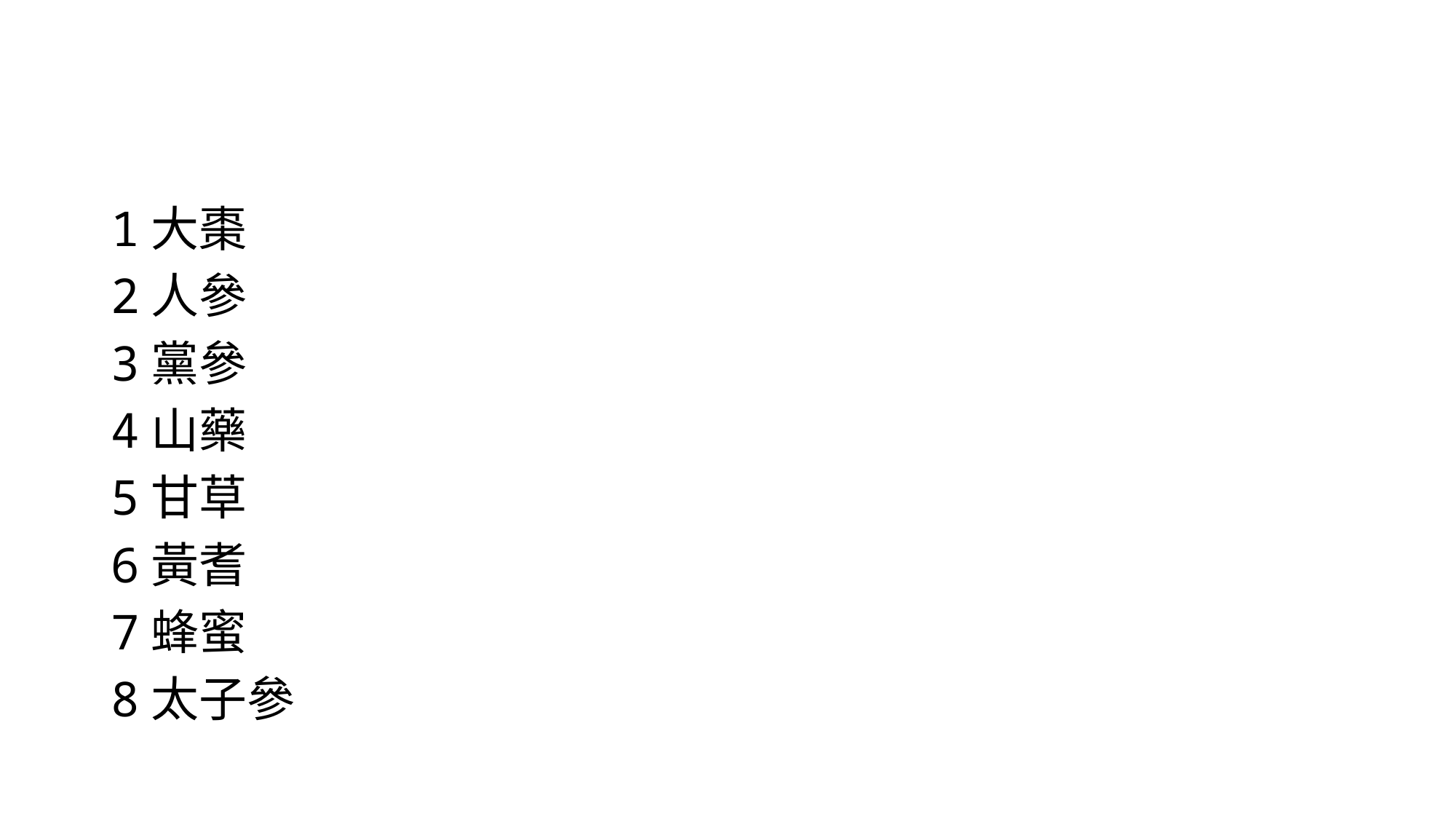

#
1大棗
2人參
3黨參
4山藥
5甘草
6黃耆
7蜂蜜
8太子參